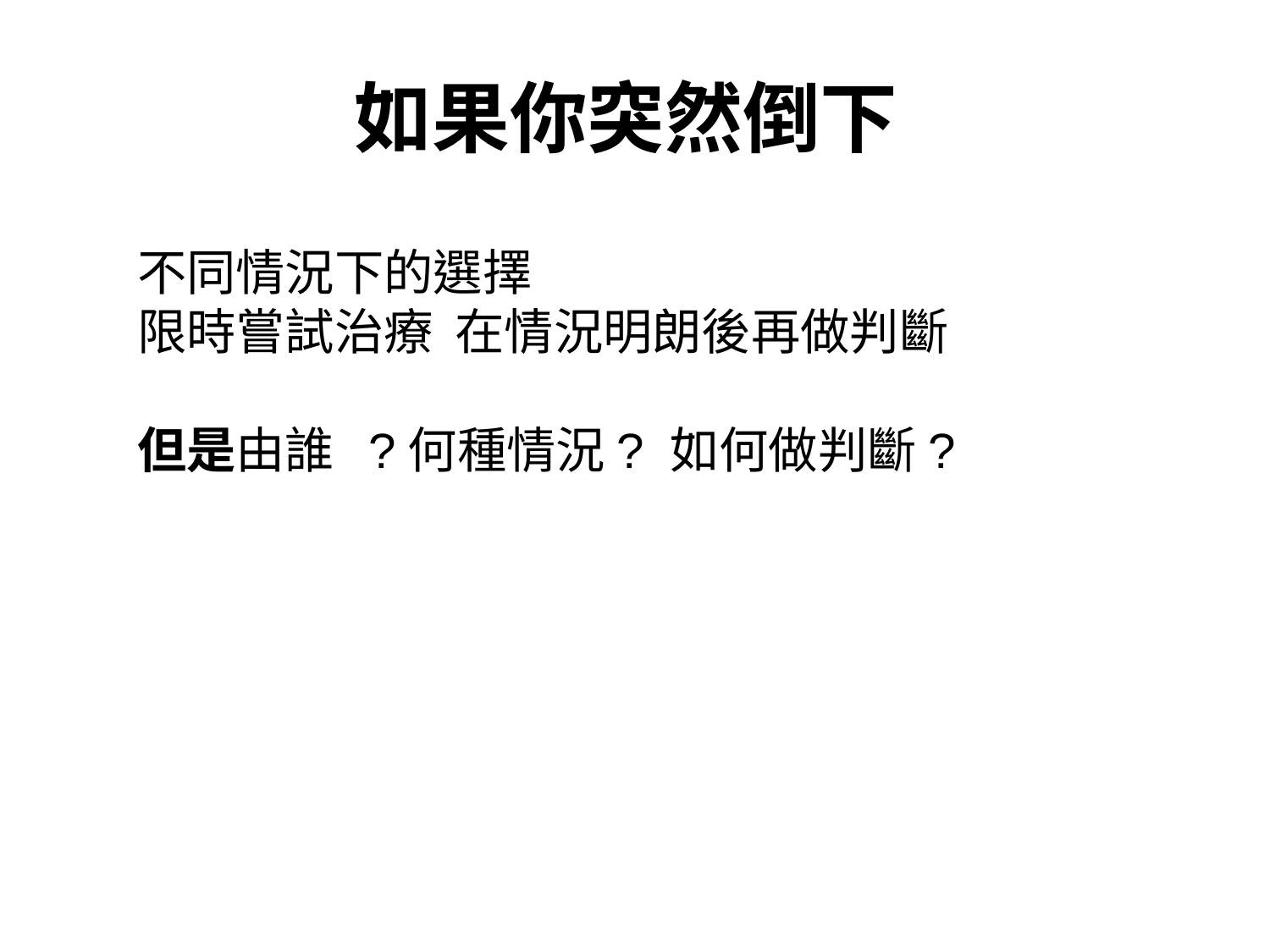

# 如果你突然倒下

不同情況下的選擇
限時嘗試治療  在情況明朗後再做判斷

但是由誰  ?何種情況? 如何做判斷?